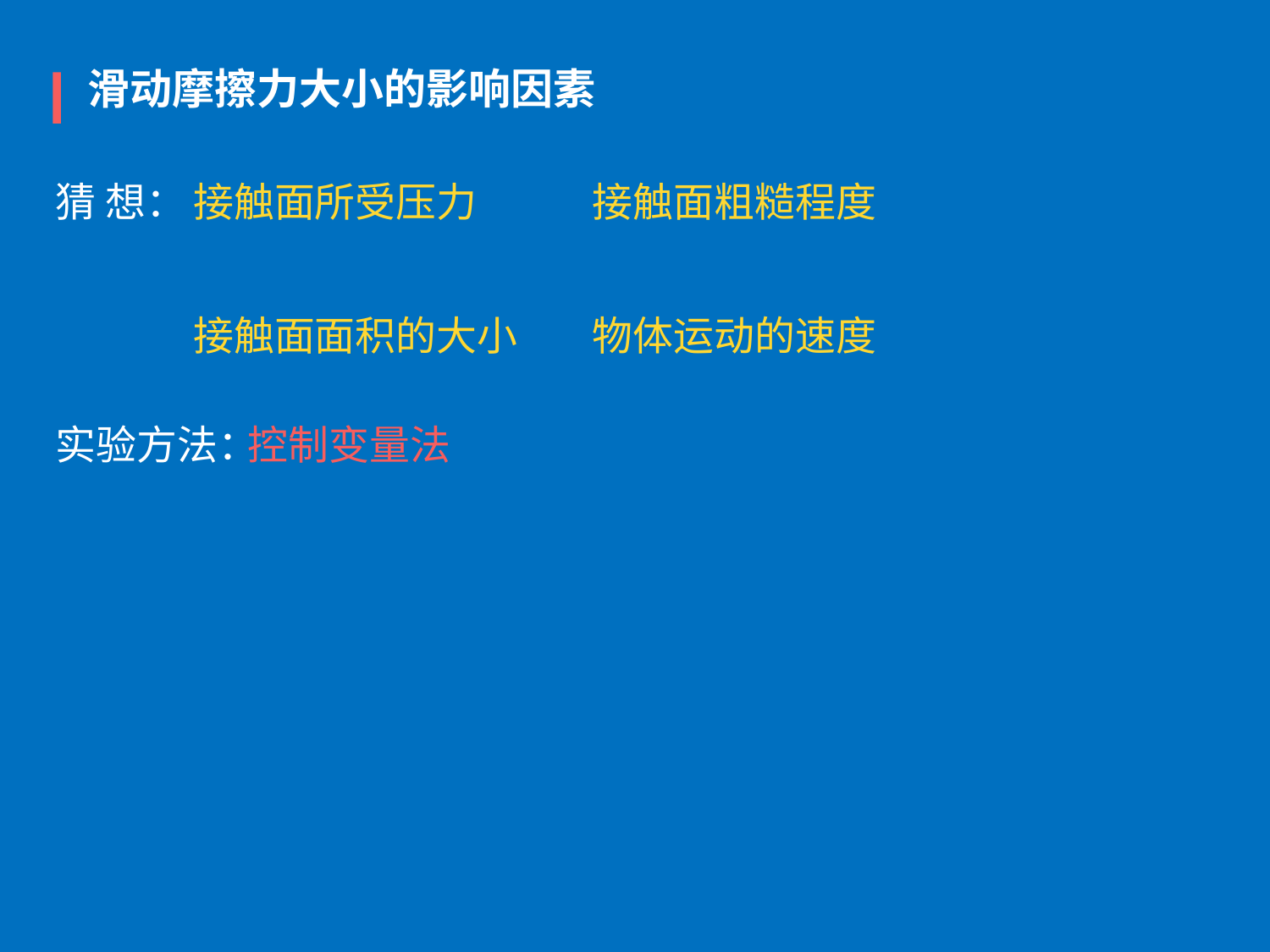

滑动摩擦力大小的影响因素

猜 想：
接触面所受压力
接触面粗糙程度
接触面面积的大小
物体运动的速度
实验方法：
控制变量法